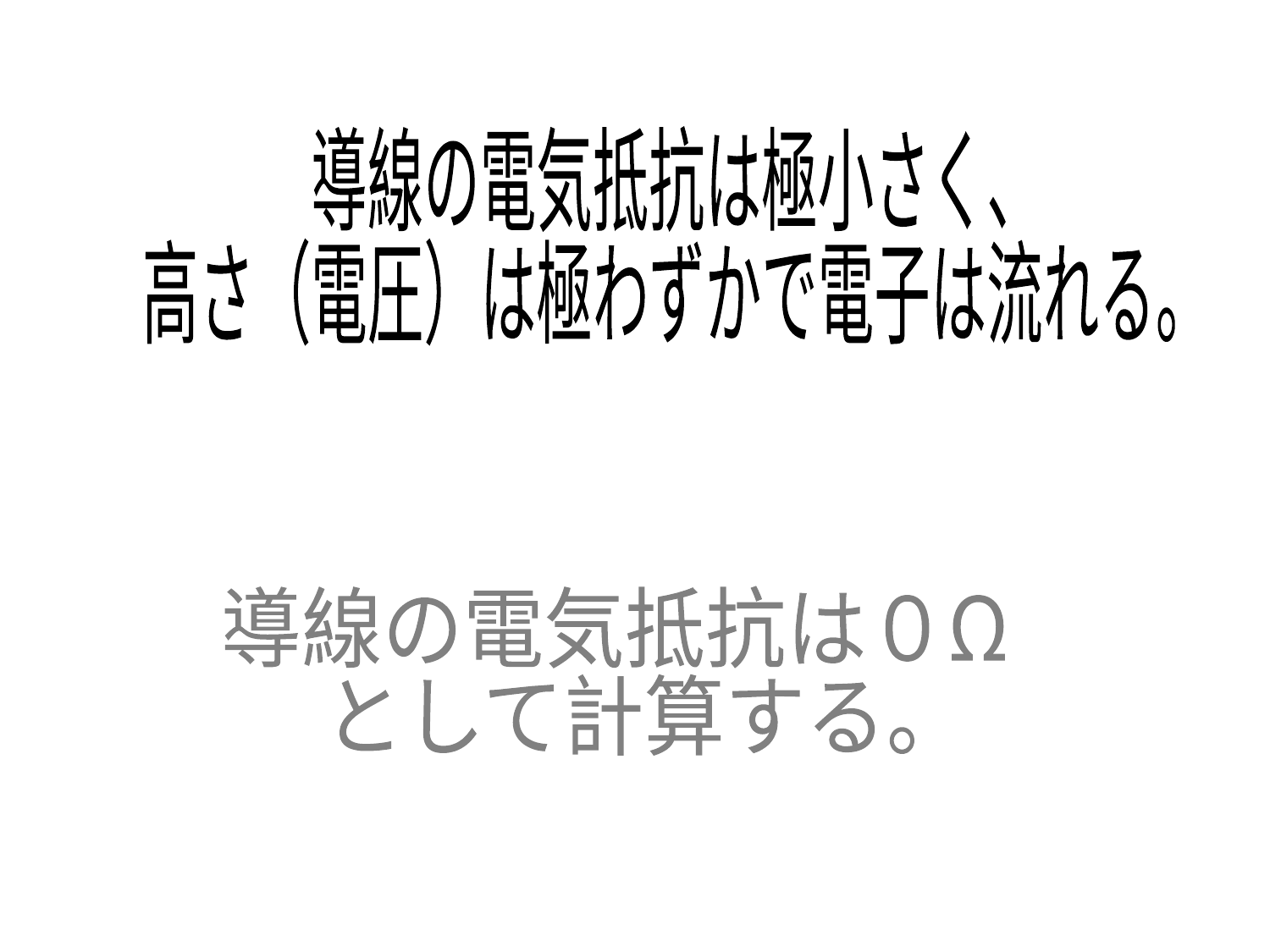

導線の電気抵抗は極小さく、
高さ（電圧）は極わずかで電子は流れる。
導線の電気抵抗は０Ω
として計算する。